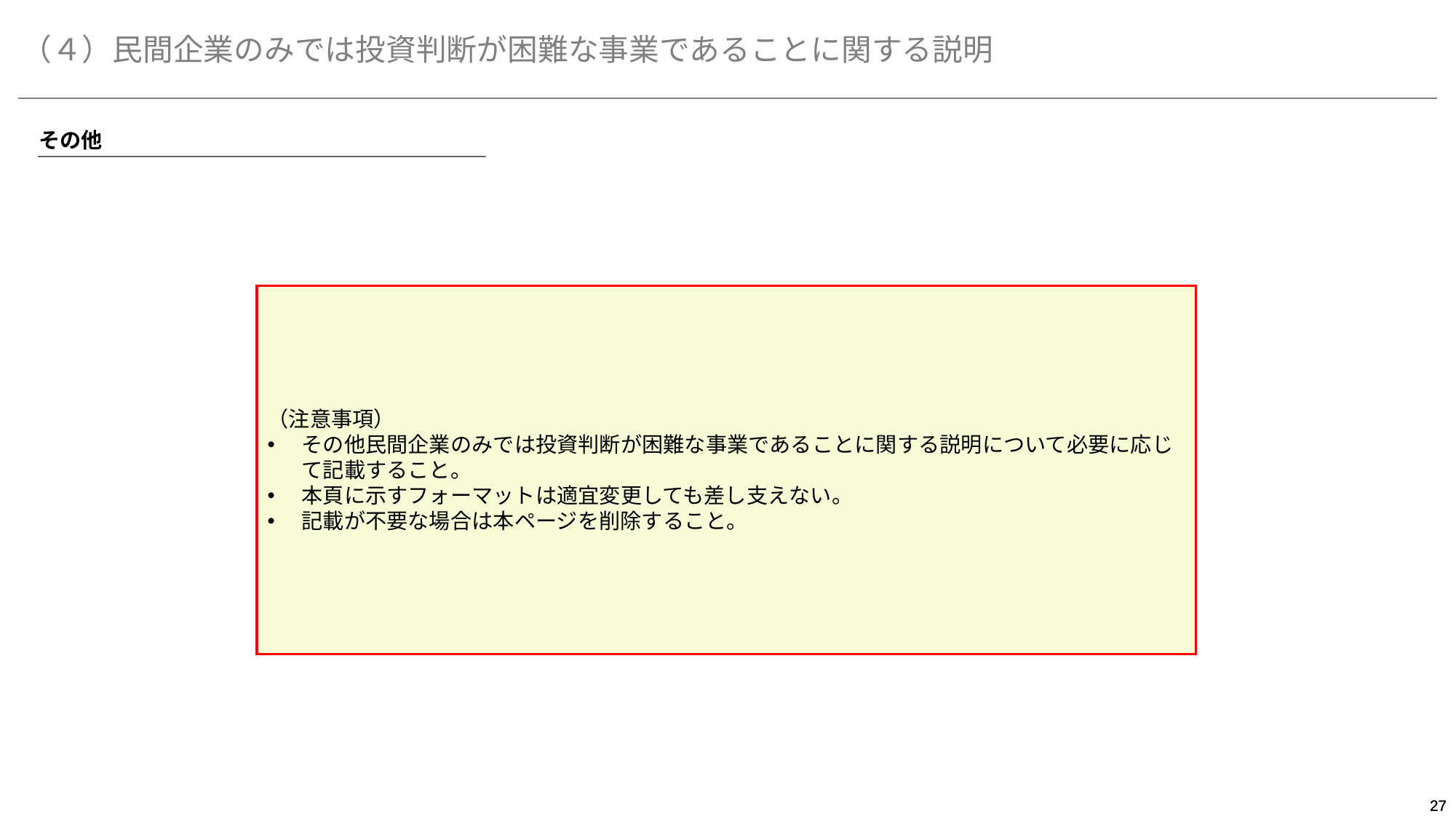

（４）民間企業のみでは投資判断が困難な事業であることに関する説明

その他
（注意事項）
その他民間企業のみでは投資判断が困難な事業であることに関する説明について必要に応じて記載すること。
本頁に示すフォーマットは適宜変更しても差し支えない。
記載が不要な場合は本ページを削除すること。